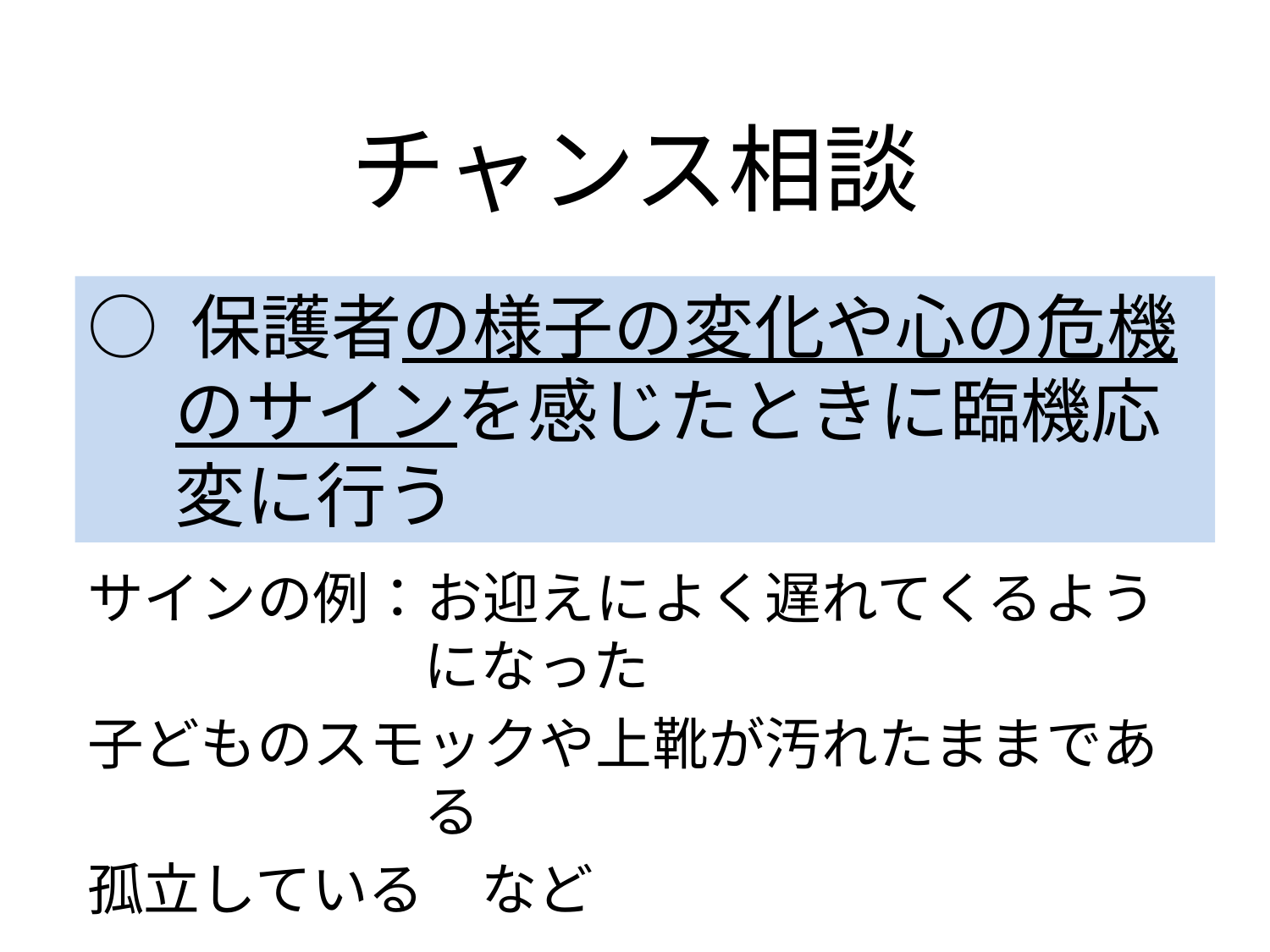

チャンス相談
○ 保護者の様子の変化や心の危機のサインを感じたときに臨機応変に行う
サインの例：お迎えによく遅れてくるようになった
子どものスモックや上靴が汚れたままである
孤立している　など